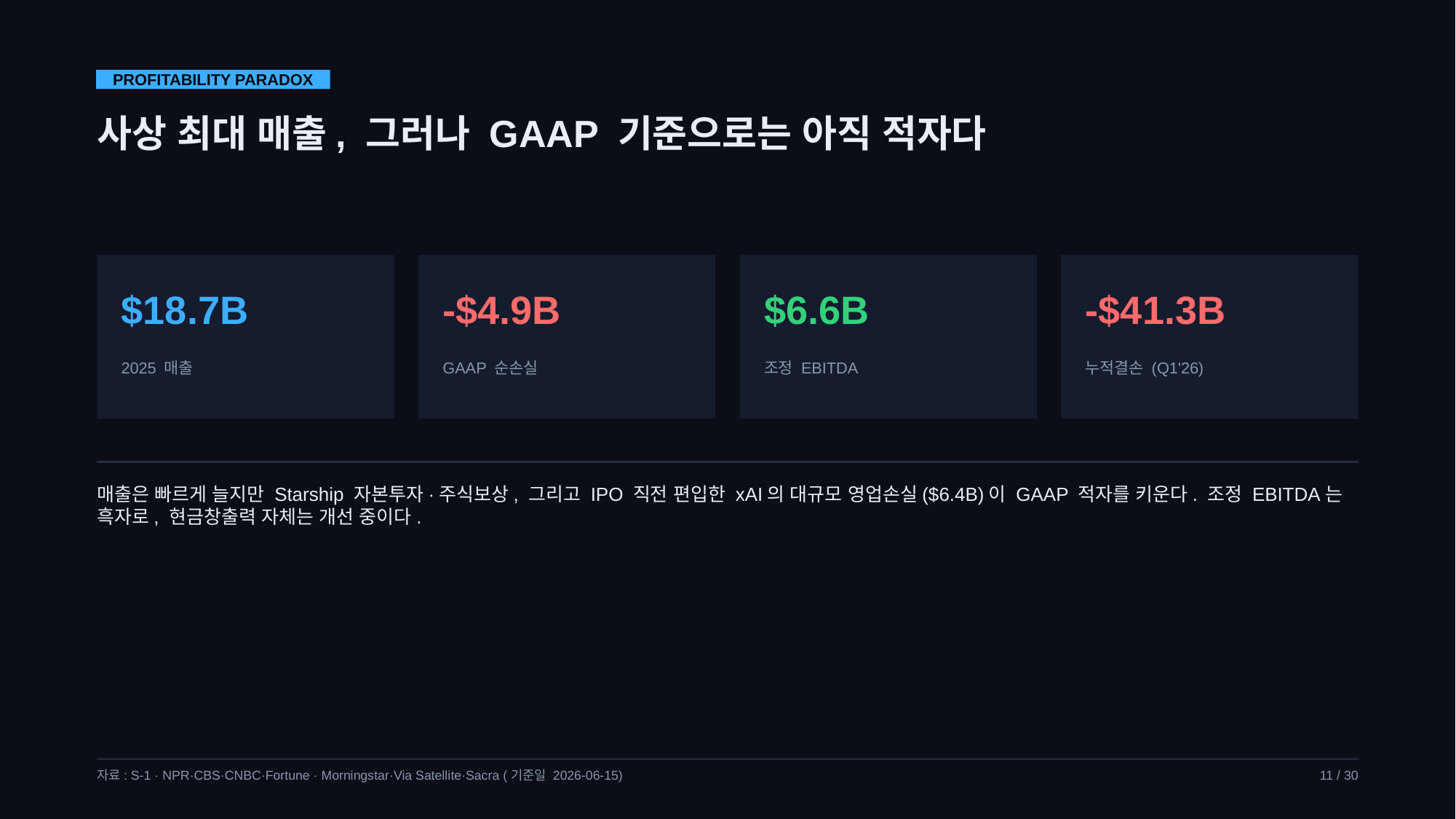

PROFITABILITY PARADOX
사상 최대 매출, 그러나 GAAP 기준으로는 아직 적자다

$18.7B
-$4.9B
$6.6B
-$41.3B
2025 매출
GAAP 순손실
조정 EBITDA
누적결손 (Q1'26)

매출은 빠르게 늘지만 Starship 자본투자·주식보상, 그리고 IPO 직전 편입한 xAI의 대규모 영업손실($6.4B)이 GAAP 적자를 키운다. 조정 EBITDA는 흑자로, 현금창출력 자체는 개선 중이다.

자료: S-1 · NPR·CBS·CNBC·Fortune · Morningstar·Via Satellite·Sacra (기준일 2026-06-15)
11 / 30